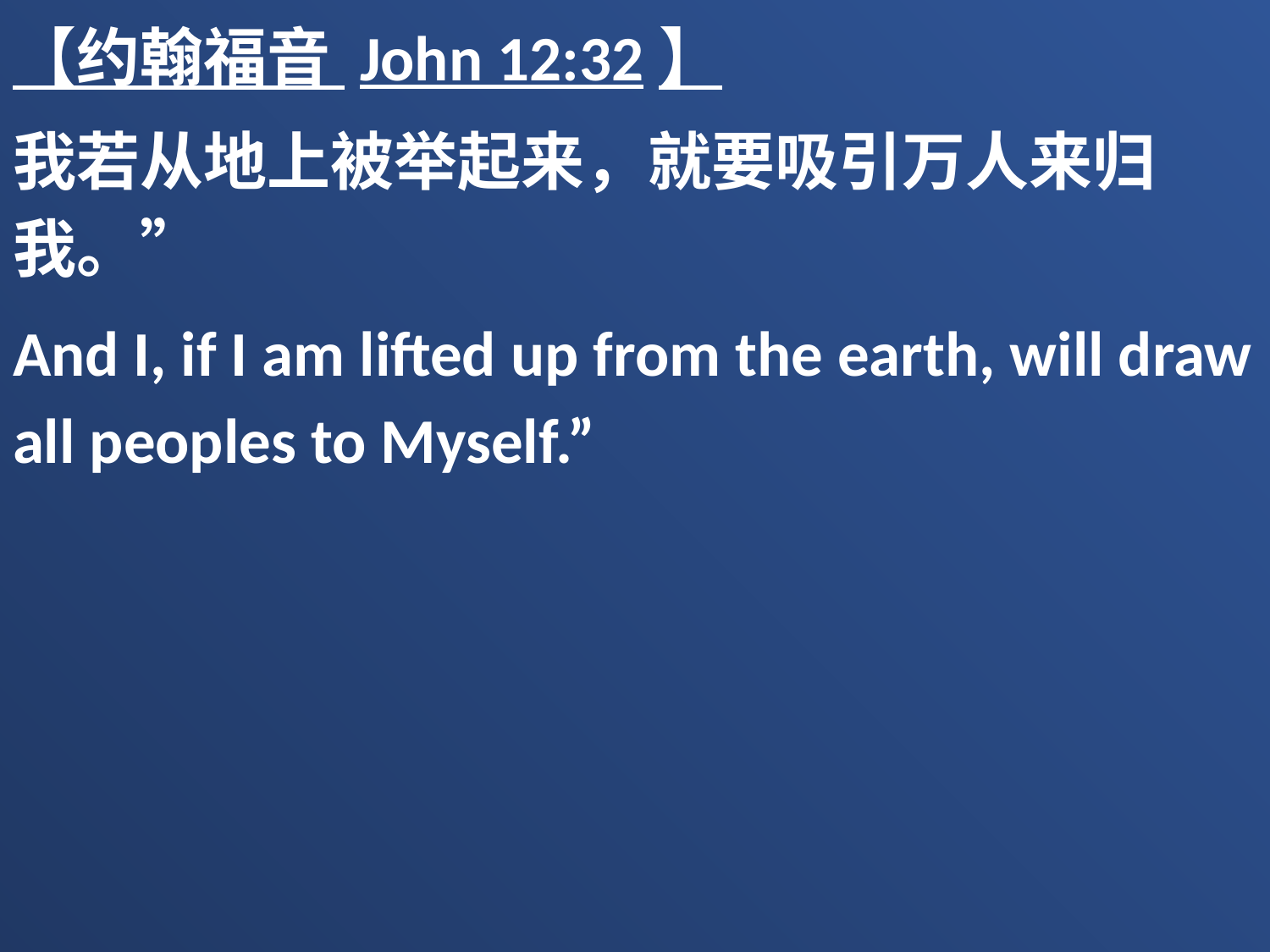

【约翰福音 John 12:32】
我若从地上被举起来，就要吸引万人来归我。”
And I, if I am lifted up from the earth, will draw all peoples to Myself.”